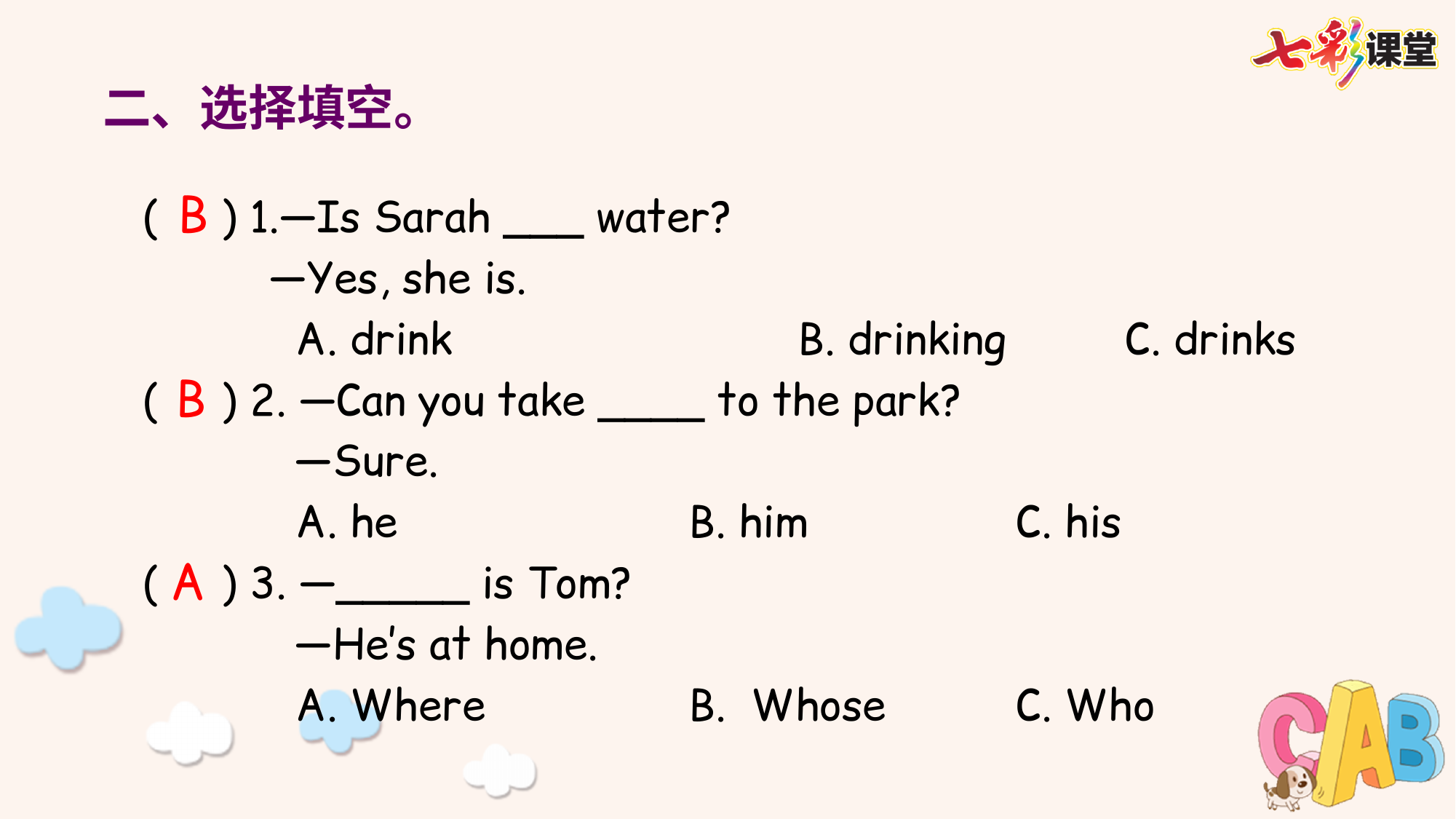

二、选择填空。
(     ) 1.—Is Sarah ___ water?
          —Yes, she is.
            A. drink          		B. drinking       	C. drinks
(     ) 2. —Can you take ____ to the park?
            —Sure.
            A. he             		B. him          	C. his
(     ) 3. —_____ is Tom?
            —He’s at home.
            A. Where         	B.  Whose 		C. Who
B
B
A